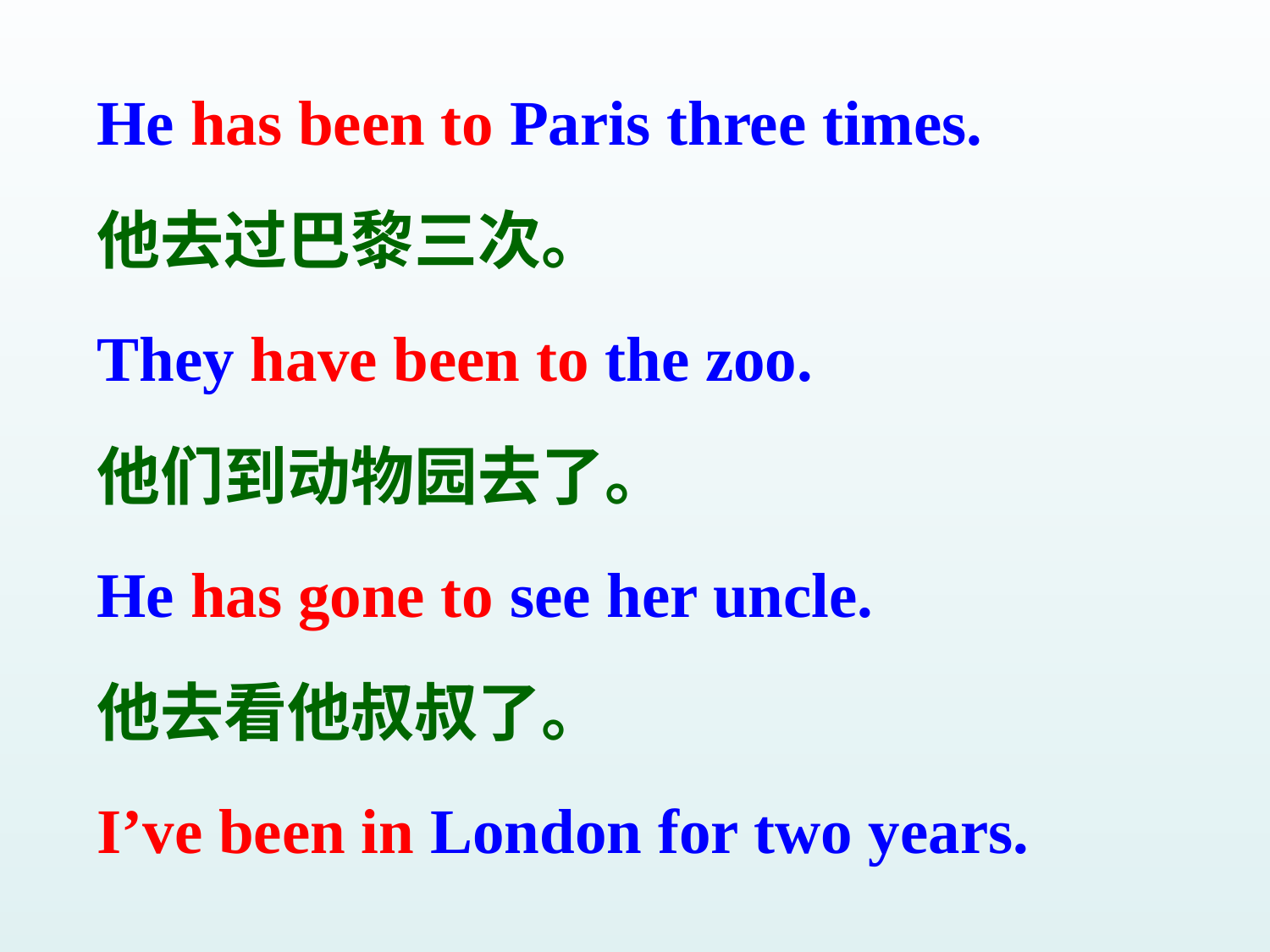

He has been to Paris three times.
他去过巴黎三次。
They have been to the zoo.
他们到动物园去了。
He has gone to see her uncle.
他去看他叔叔了。
I’ve been in London for two years.